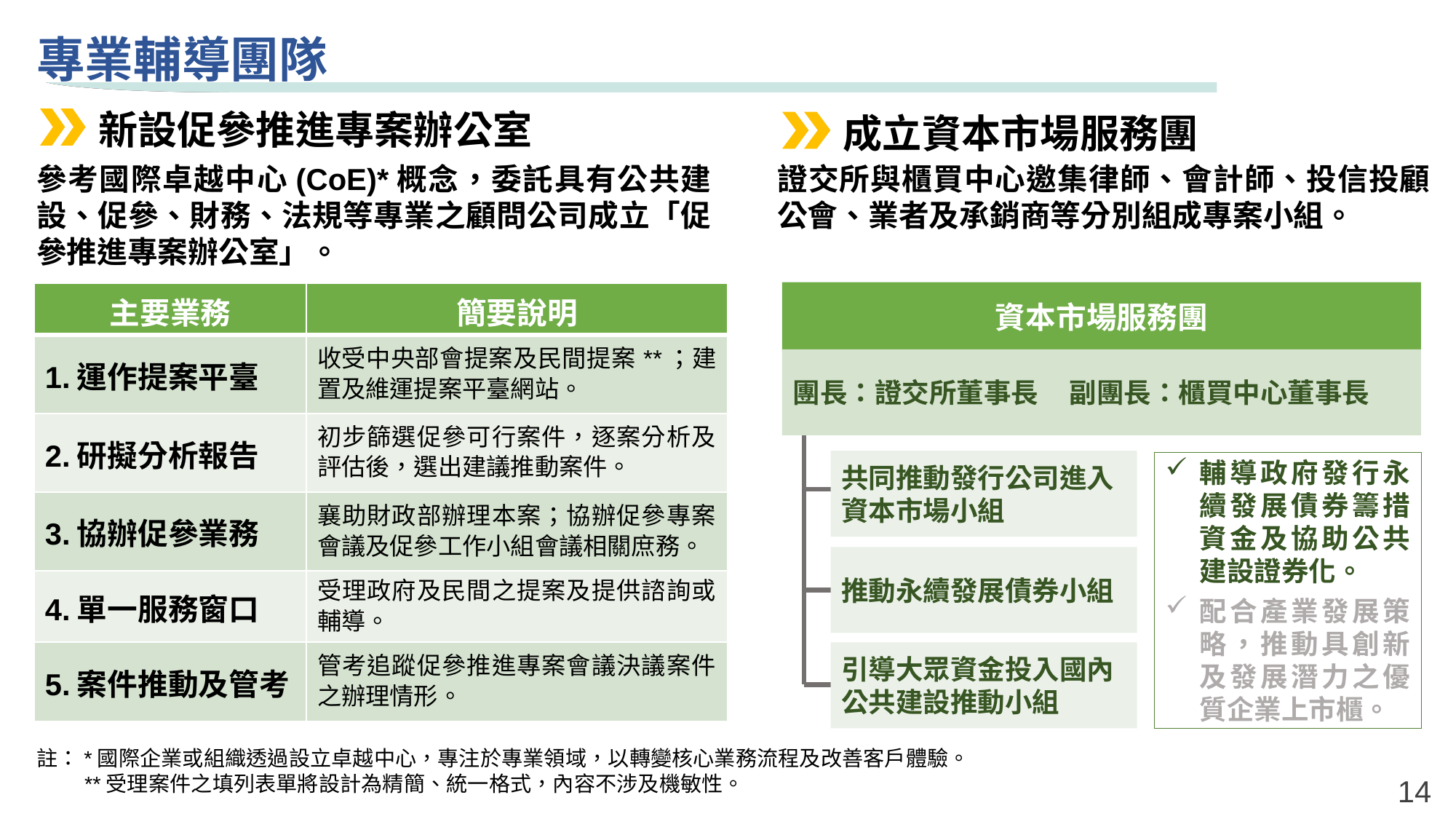

專業輔導團隊

新設促參推進專案辦公室

成立資本市場服務團

參考國際卓越中心(CoE)*概念，委託具有公共建設、促參、財務、法規等專業之顧問公司成立「促參推進專案辦公室」。
證交所與櫃買中心邀集律師、會計師、投信投顧公會、業者及承銷商等分別組成專案小組。
資本市場服務團
| 主要業務 | 簡要說明 |
| --- | --- |
| 1.運作提案平臺 | 收受中央部會提案及民間提案\*\*；建置及維運提案平臺網站。 |
| 2.研擬分析報告 | 初步篩選促參可行案件，逐案分析及評估後，選出建議推動案件。 |
| 3.協辦促參業務 | 襄助財政部辦理本案；協辦促參專案會議及促參工作小組會議相關庶務。 |
| 4.單一服務窗口 | 受理政府及民間之提案及提供諮詢或輔導。 |
| 5.案件推動及管考 | 管考追蹤促參推進專案會議決議案件之辦理情形。 |
團長：證交所董事長     副團長：櫃買中心董事長
共同推動發行公司進入資本市場小組

輔導政府發行永續發展債券籌措資金及協助公共建設證券化。
配合產業發展策略，推動具創新及發展潛力之優質企業上市櫃。

推動永續發展債券小組
引導大眾資金投入國內公共建設推動小組
註：*國際企業或組織透過設立卓越中心，專注於專業領域，以轉變核心業務流程及改善客戶體驗。
        **受理案件之填列表單將設計為精簡、統一格式，內容不涉及機敏性。
14